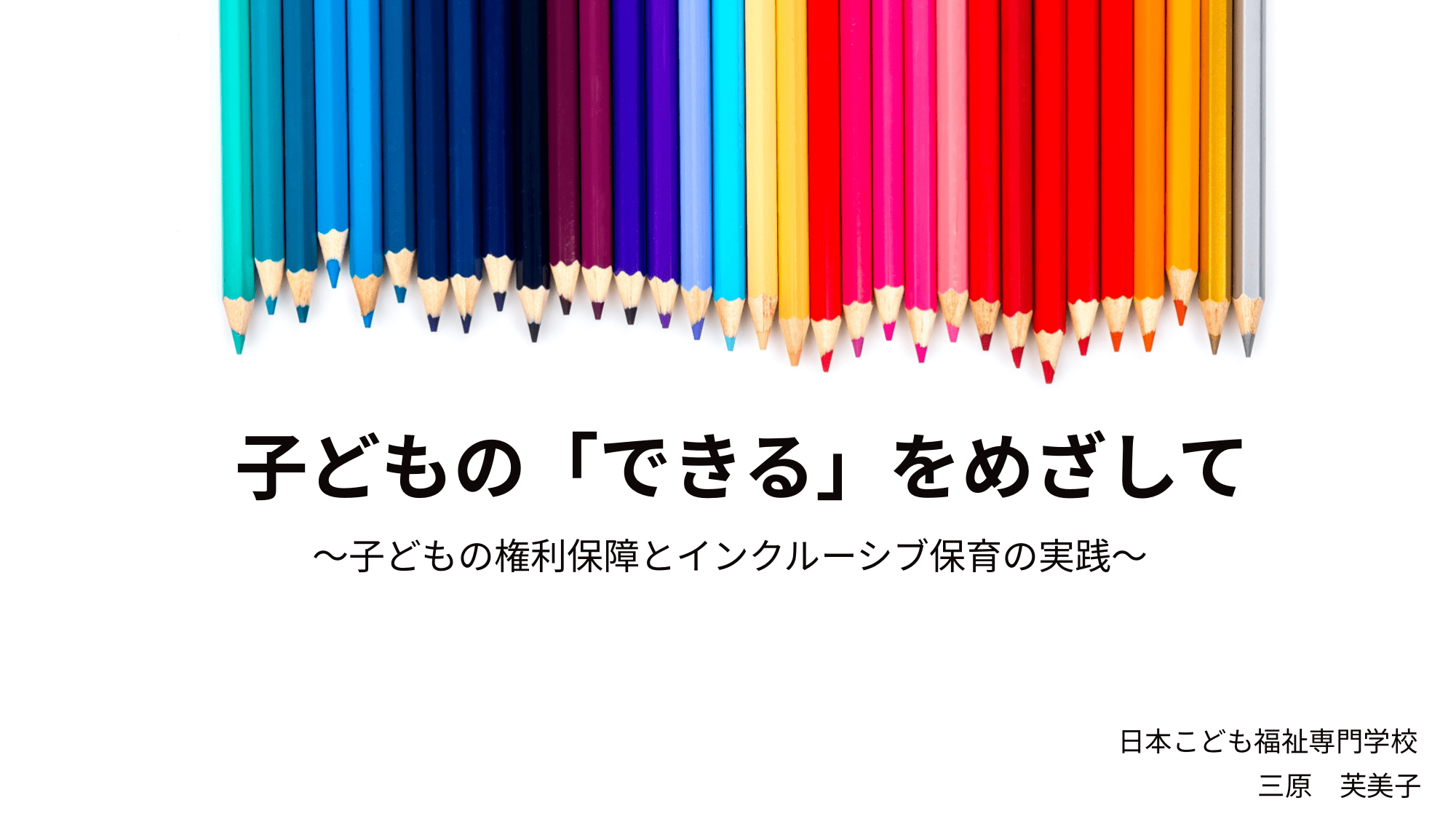

子どもの「できる」をめざして
～子どもの権利保障とインクルーシブ保育の実践～
日本こども福祉専門学校
三原　芙美子